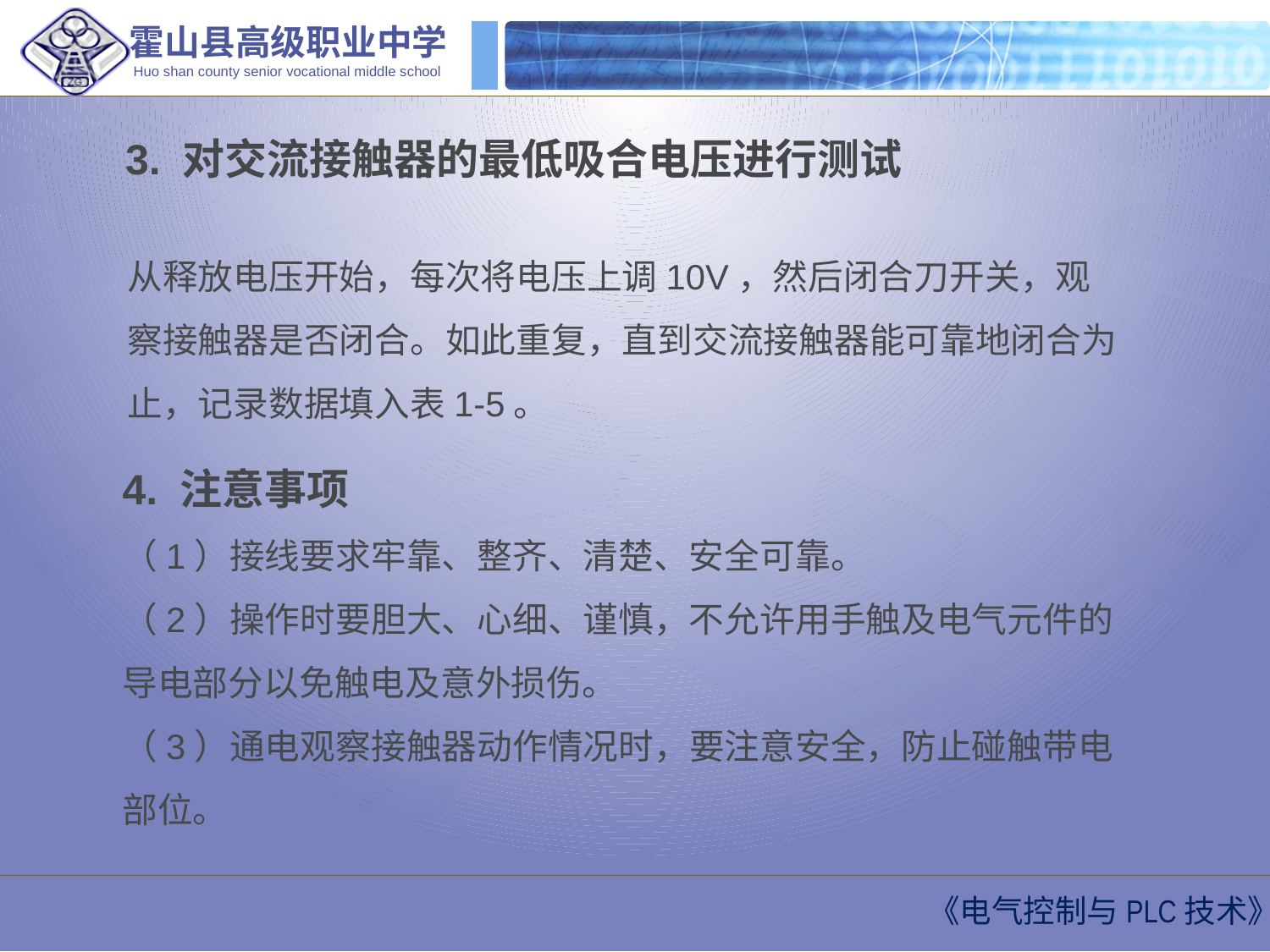

3. 对交流接触器的最低吸合电压进行测试
从释放电压开始，每次将电压上调10V，然后闭合刀开关，观察接触器是否闭合。如此重复，直到交流接触器能可靠地闭合为止，记录数据填入表1-5。
4. 注意事项
（1）接线要求牢靠、整齐、清楚、安全可靠。
（2）操作时要胆大、心细、谨慎，不允许用手触及电气元件的导电部分以免触电及意外损伤。
（3）通电观察接触器动作情况时，要注意安全，防止碰触带电部位。